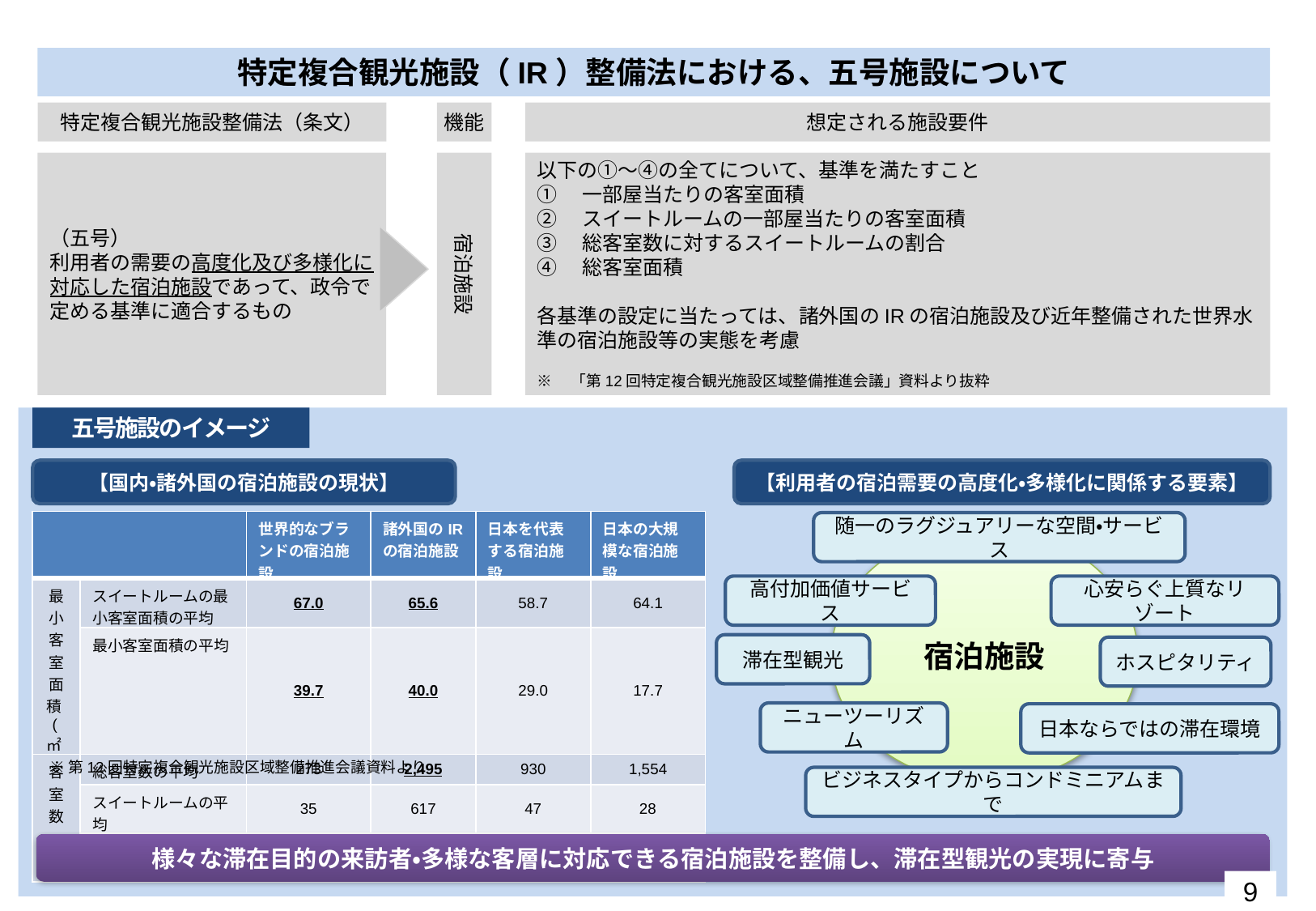

特定複合観光施設（IR）整備法における、五号施設について
想定される施設要件
特定複合観光施設整備法（条文）
機能
（五号）
利用者の需要の高度化及び多様化に対応した宿泊施設であって、政令で定める基準に適合するもの
宿泊施設
以下の①～④の全てについて、基準を満たすこと
①　一部屋当たりの客室面積
②　スイートルームの一部屋当たりの客室面積
③　総客室数に対するスイートルームの割合
④　総客室面積

各基準の設定に当たっては、諸外国のIRの宿泊施設及び近年整備された世界水準の宿泊施設等の実態を考慮

※　「第12回特定複合観光施設区域整備推進会議」資料より抜粋

五号施設のイメージ

【国内・諸外国の宿泊施設の現状】
【利用者の宿泊需要の高度化・多様化に関係する要素】
|  |  | 世界的なブランドの宿泊施設 | 諸外国のIRの宿泊施設 | 日本を代表する宿泊施設 | 日本の大規模な宿泊施設 |
| --- | --- | --- | --- | --- | --- |
| 最小客室面積(㎡) | スイートルームの最小客室面積の平均 | 67.0 | 65.6 | 58.7 | 64.1 |
|  | 最小客室面積の平均 | 39.7 | 40.0 | 29.0 | 17.7 |
| 客室数 | 総客室数の平均 | 273 | 2,495 | 930 | 1,554 |
|  | スイートルームの平均 | 35 | 617 | 47 | 28 |
|  | スイートルーム割合の平均 | 14.8% | 19.2% | 5.3% | 2.3% |
随一のラグジュアリーな空間・サービス
宿泊施設
高付加価値サービス
心安らぐ上質なリゾート
滞在型観光
ホスピタリティ
ニューツーリズム
日本ならではの滞在環境
※第12回特定複合観光施設区域整備推進会議資料より
ビジネスタイプからコンドミニアムまで
様々な滞在目的の来訪者・多様な客層に対応できる宿泊施設を整備し、滞在型観光の実現に寄与
9